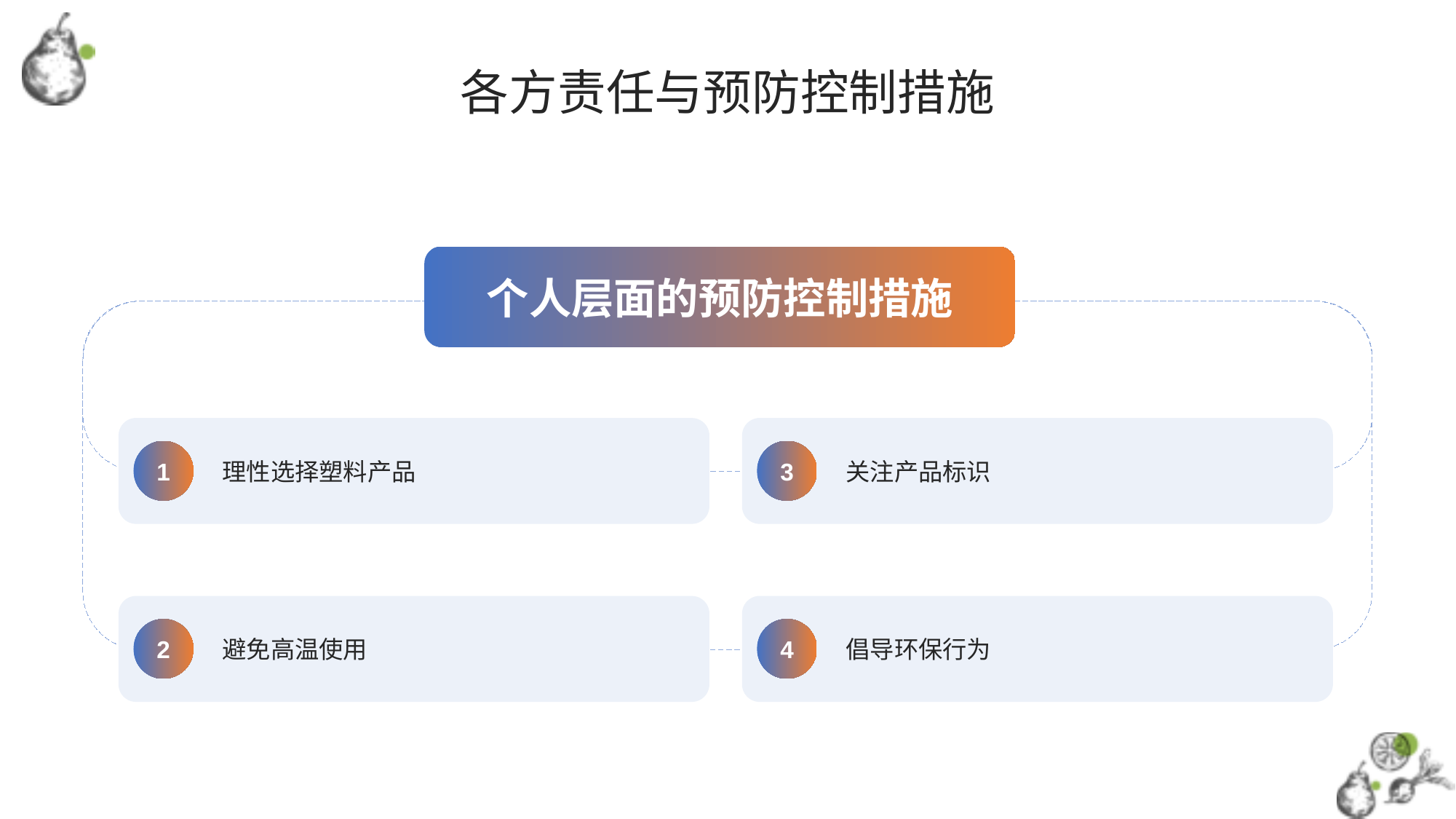

# 各方责任与预防控制措施
个人层面的预防控制措施

理性选择塑料产品
关注产品标识
1
3
避免高温使用
倡导环保行为
2
4